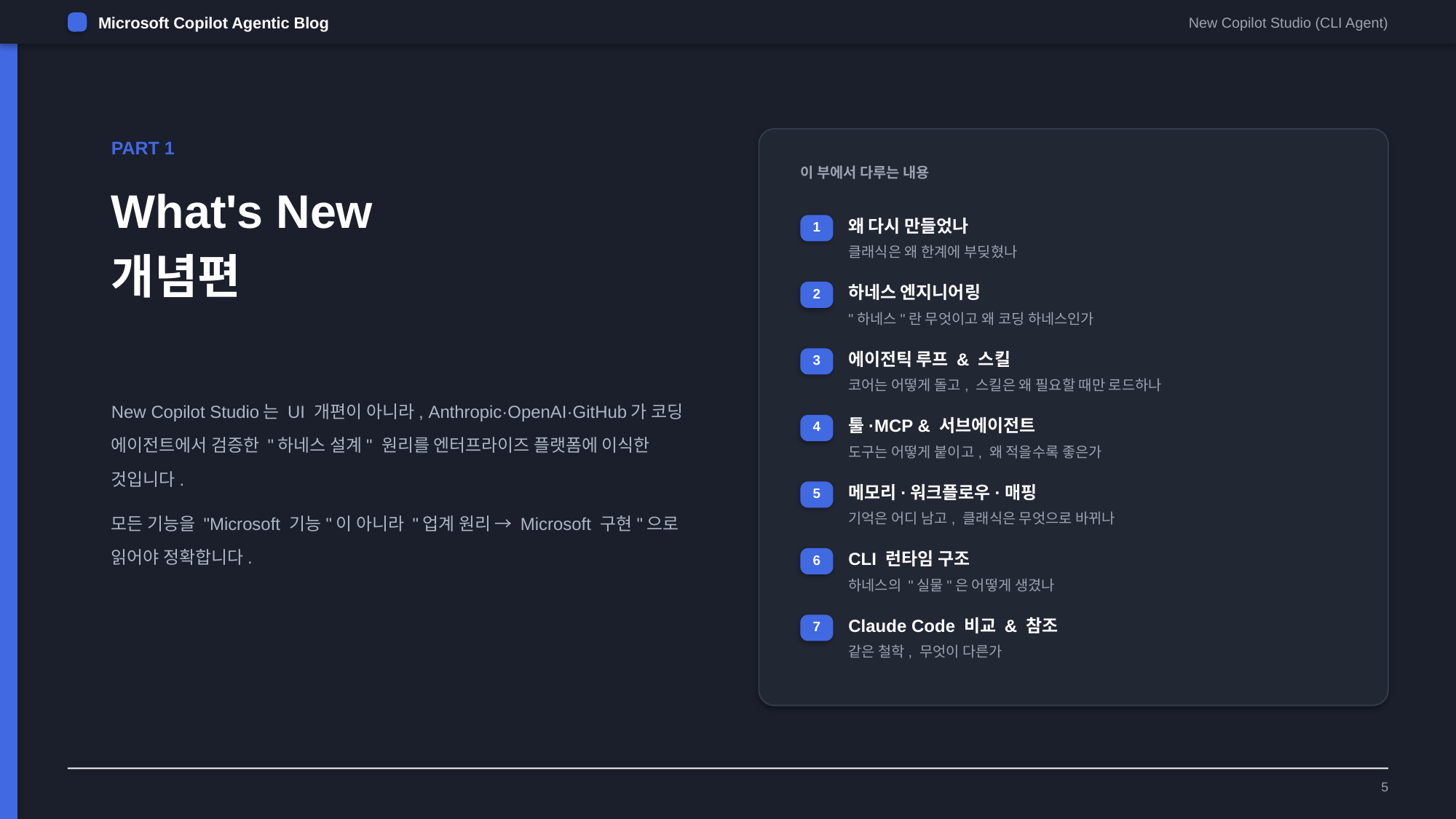

Microsoft Copilot Agentic Blog
New Copilot Studio (CLI Agent)

PART 1
이 부에서 다루는 내용
What's New
개념편
왜 다시 만들었나

1
클래식은 왜 한계에 부딪혔나
하네스 엔지니어링

2
"하네스"란 무엇이고 왜 코딩 하네스인가
에이전틱 루프 & 스킬

3
코어는 어떻게 돌고, 스킬은 왜 필요할 때만 로드하나
New Copilot Studio는 UI 개편이 아니라, Anthropic·OpenAI·GitHub가 코딩 에이전트에서 검증한 "하네스 설계" 원리를 엔터프라이즈 플랫폼에 이식한 것입니다.
모든 기능을 "Microsoft 기능"이 아니라 "업계 원리 → Microsoft 구현"으로 읽어야 정확합니다.
툴·MCP & 서브에이전트

4
도구는 어떻게 붙이고, 왜 적을수록 좋은가
메모리·워크플로우·매핑

5
기억은 어디 남고, 클래식은 무엇으로 바뀌나
CLI 런타임 구조

6
하네스의 "실물"은 어떻게 생겼나
Claude Code 비교 & 참조

7
같은 철학, 무엇이 다른가

5